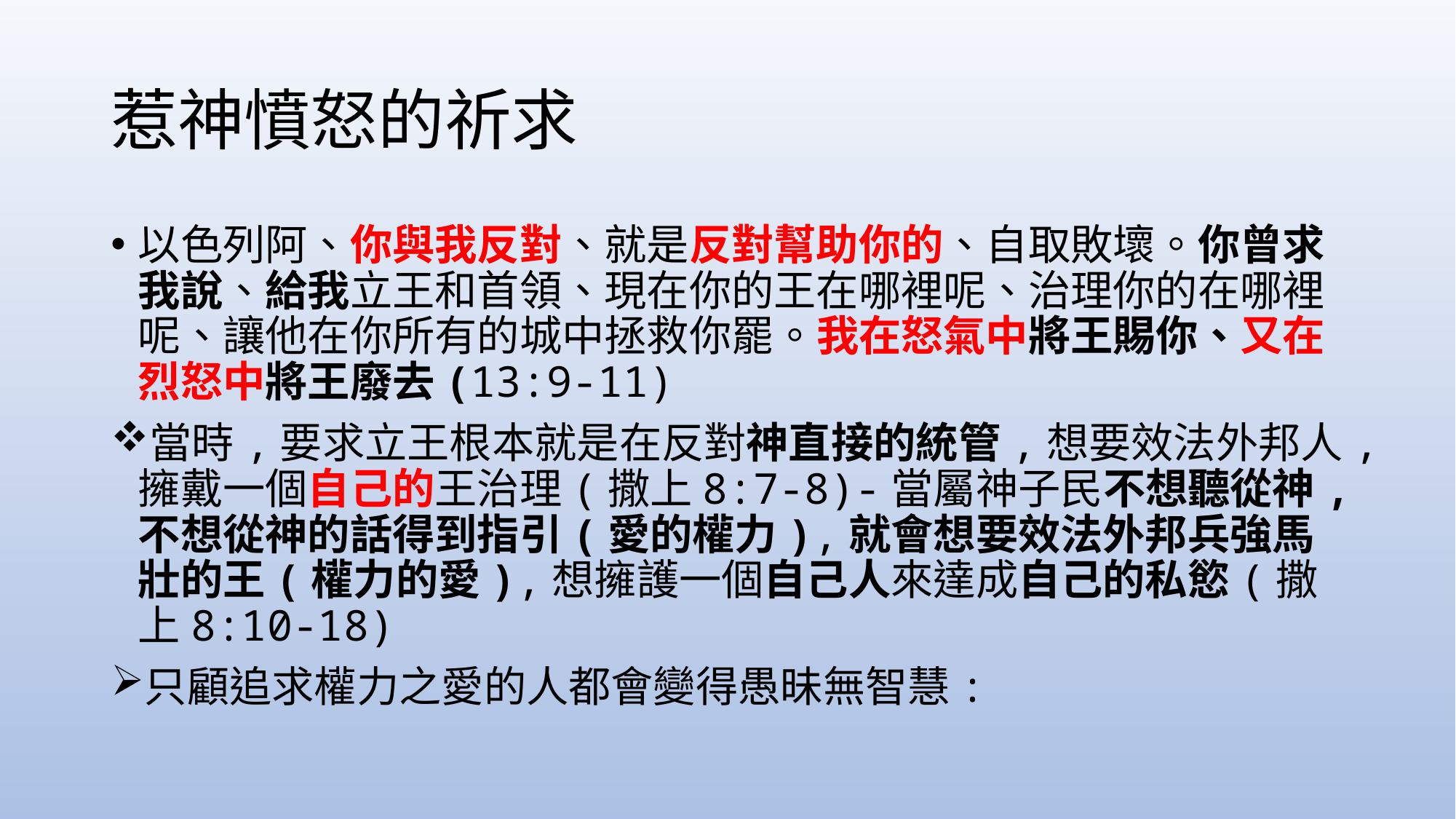

# 惹神憤怒的祈求
以色列阿、你與我反對、就是反對幫助你的、自取敗壞。你曾求我說、給我立王和首領、現在你的王在哪裡呢、治理你的在哪裡呢、讓他在你所有的城中拯救你罷。我在怒氣中將王賜你、又在烈怒中將王廢去(13:9-11)
當時,要求立王根本就是在反對神直接的統管,想要效法外邦人,擁戴一個自己的王治理(撒上8:7-8)-當屬神子民不想聽從神,不想從神的話得到指引(愛的權力),就會想要效法外邦兵強馬壯的王(權力的愛),想擁護一個自己人來達成自己的私慾(撒上8:10-18)
只顧追求權力之愛的人都會變得愚昧無智慧: